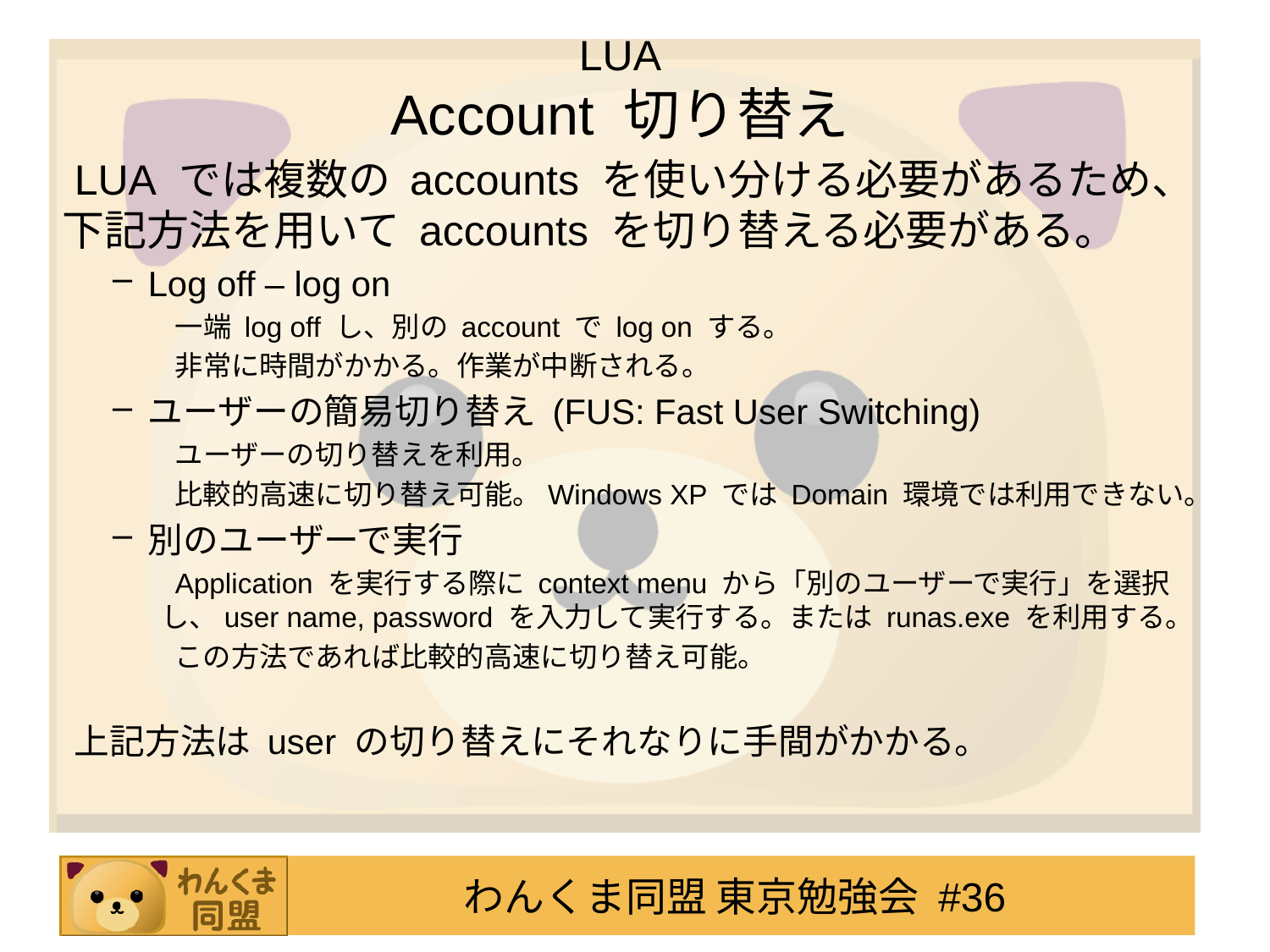

# LUA Account 切り替え
LUA では複数の accounts を使い分ける必要があるため、下記方法を用いて accounts を切り替える必要がある。
Log off – log on
一端 log off し、別の account で log on する。
非常に時間がかかる。作業が中断される。
ユーザーの簡易切り替え (FUS: Fast User Switching)
ユーザーの切り替えを利用。
比較的高速に切り替え可能。Windows XP では Domain 環境では利用できない。
別のユーザーで実行
Application を実行する際に context menu から「別のユーザーで実行」を選択し、user name, password を入力して実行する。または runas.exe を利用する。
この方法であれば比較的高速に切り替え可能。

上記方法は user の切り替えにそれなりに手間がかかる。